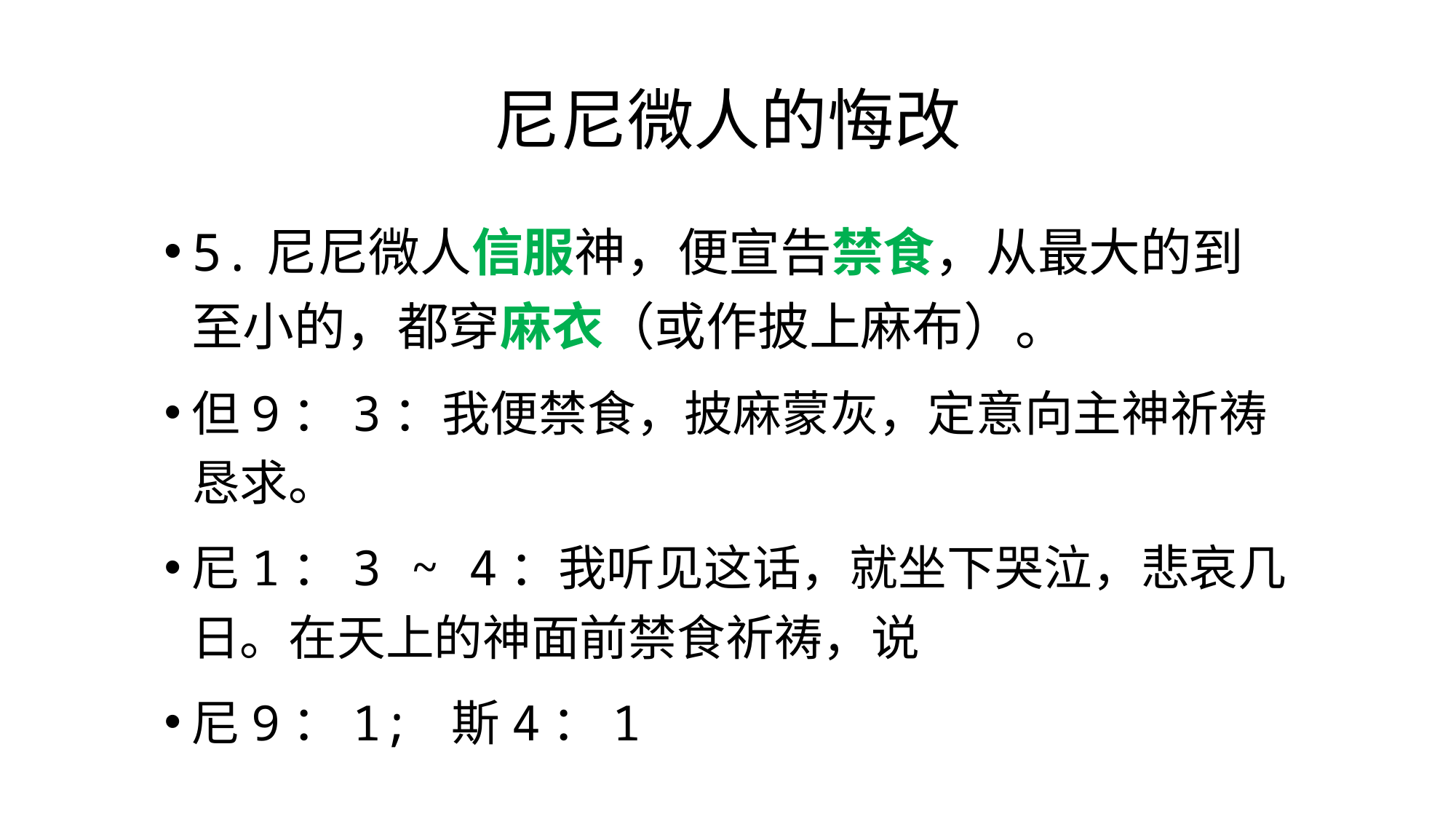

# 尼尼微人的悔改
5.尼尼微人信服神，便宣告禁食，从最大的到至小的，都穿麻衣（或作披上麻布）。
但9：3：我便禁食，披麻蒙灰，定意向主神祈祷恳求。
尼1：3 ~ 4：我听见这话，就坐下哭泣，悲哀几日。在天上的神面前禁食祈祷，说
尼9：1; 斯4：1